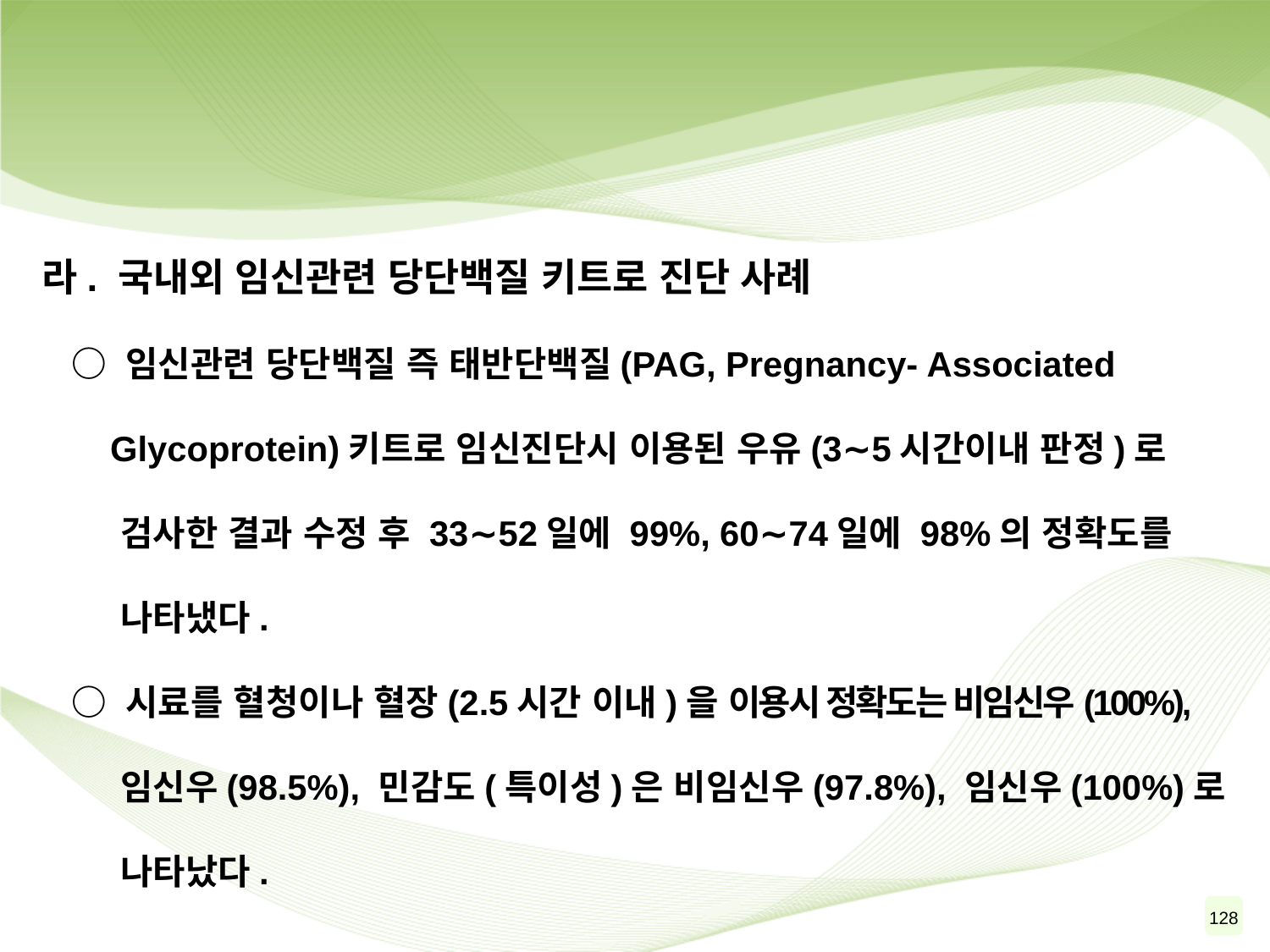

라. 국내외 임신관련 당단백질 키트로 진단 사례
   ○ 임신관련 당단백질 즉 태반단백질(PAG, Pregnancy- Associated
       Glycoprotein)키트로 임신진단시 이용된 우유(3∼5시간이내 판정)로
       검사한 결과 수정 후 33∼52일에 99%, 60∼74일에 98%의 정확도를
       나타냈다.
   ○ 시료를 혈청이나 혈장(2.5시간 이내)을 이용시 정확도는 비임신우(100%),
       임신우(98.5%), 민감도(특이성)은 비임신우(97.8%), 임신우(100%)로
       나타났다.
128